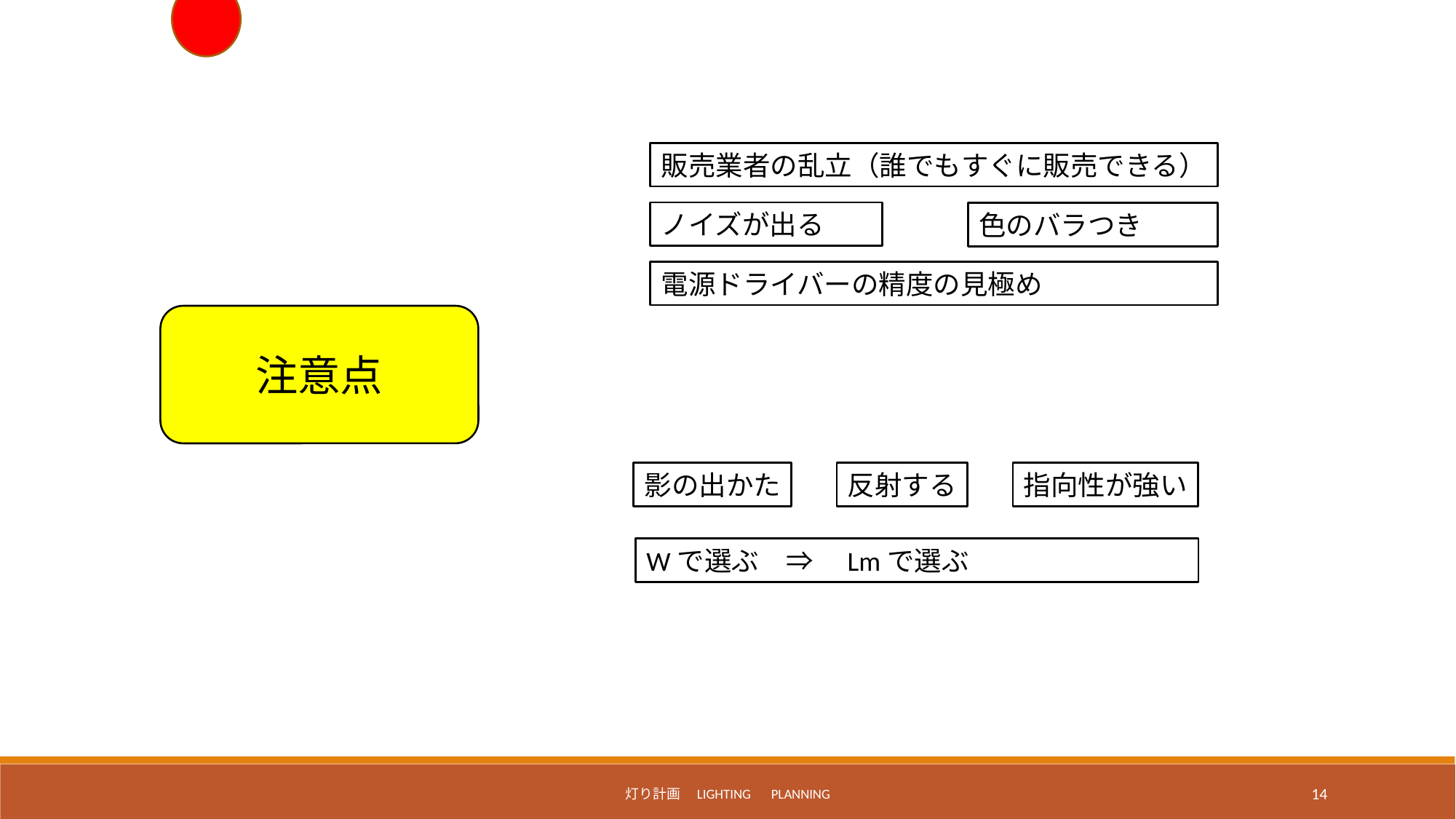

販売業者の乱立（誰でもすぐに販売できる）
ノイズが出る
色のバラつき
電源ドライバーの精度の見極め
注意点
影の出かた
反射する
指向性が強い
Wで選ぶ　⇒　Lmで選ぶ
灯り計画　Lighting　Planning
14